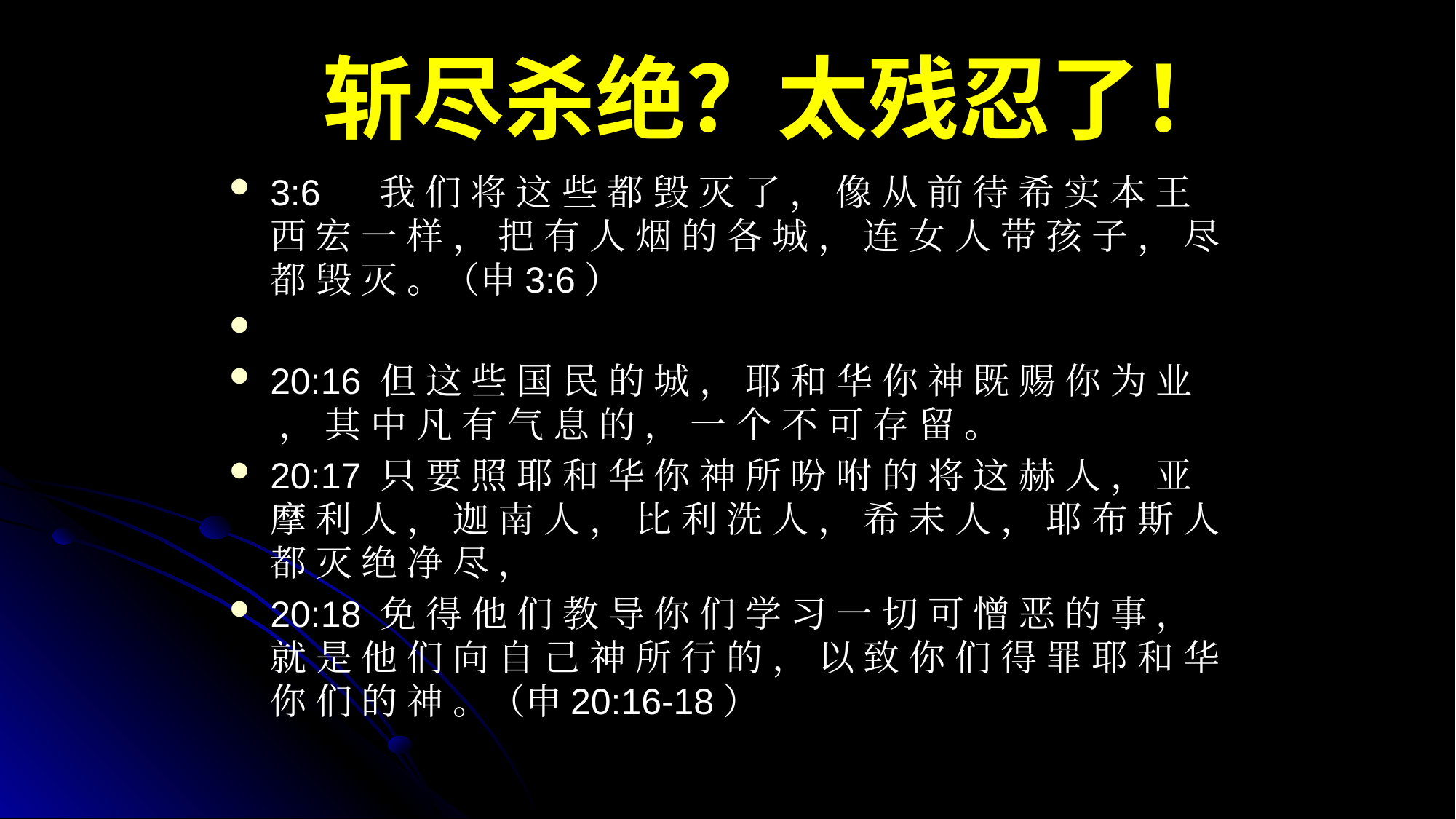

# 斩尽杀绝？太残忍了！
3:6	我 们 将 这 些 都 毁 灭 了 ， 像 从 前 待 希 实 本 王 西 宏 一 样 ， 把 有 人 烟 的 各 城 ， 连 女 人 带 孩 子 ， 尽 都 毁 灭 。（申3:6）

20:16 但 这 些 国 民 的 城 ， 耶 和 华 你 神 既 赐 你 为 业 ， 其 中 凡 有 气 息 的 ， 一 个 不 可 存 留 。
20:17 只 要 照 耶 和 华 你 神 所 吩 咐 的 将 这 赫 人 ， 亚 摩 利 人 ， 迦 南 人 ， 比 利 洗 人 ， 希 未 人 ， 耶 布 斯 人 都 灭 绝 净 尽 ，
20:18 免 得 他 们 教 导 你 们 学 习 一 切 可 憎 恶 的 事 ， 就 是 他 们 向 自 己 神 所 行 的 ， 以 致 你 们 得 罪 耶 和 华 你 们 的 神 。（申20:16-18）